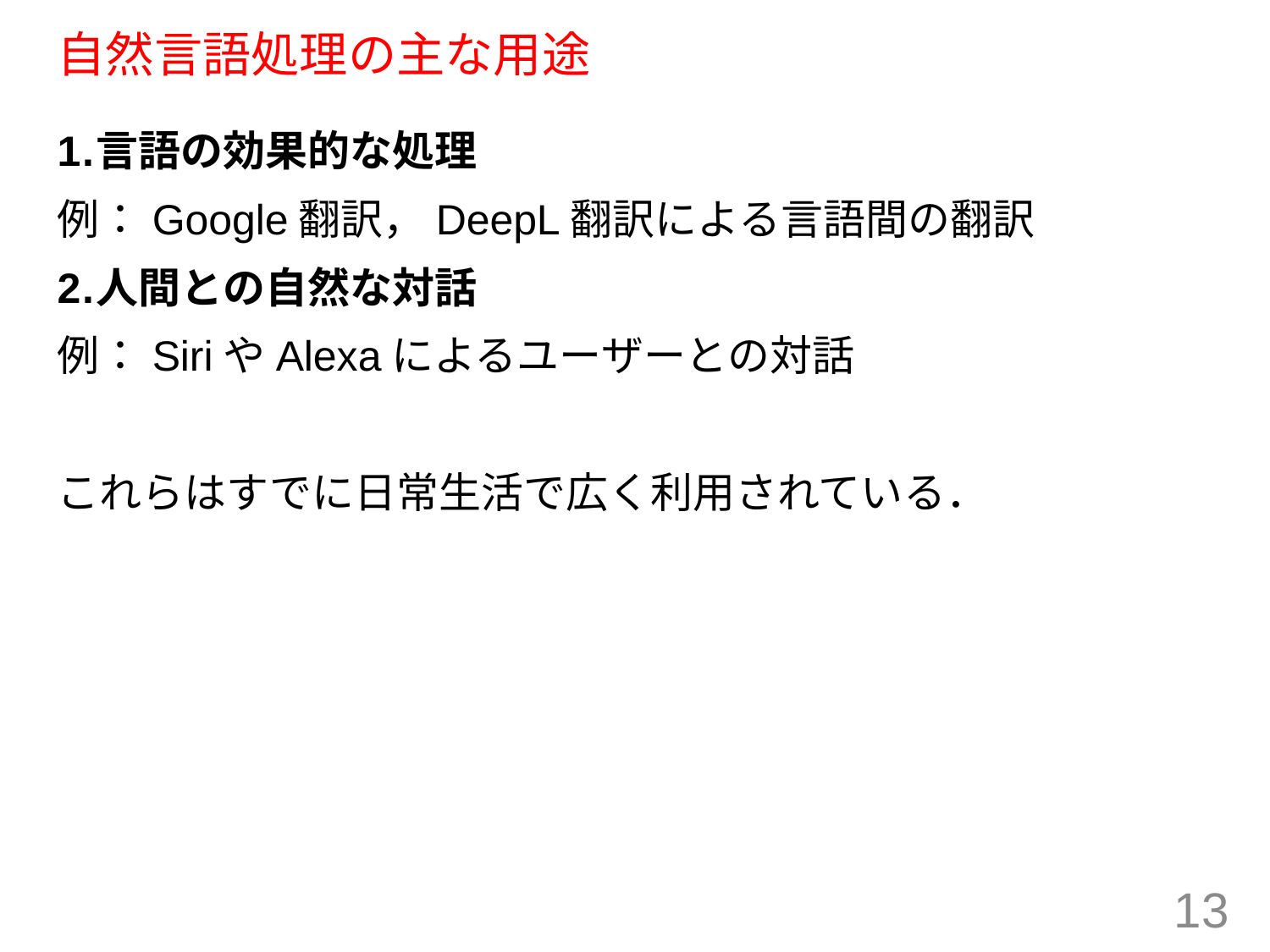

# 自然言語処理の主な用途
言語の効果的な処理
例：Google翻訳，DeepL翻訳による言語間の翻訳
人間との自然な対話
例：SiriやAlexaによるユーザーとの対話

これらはすでに日常生活で広く利用されている．

13